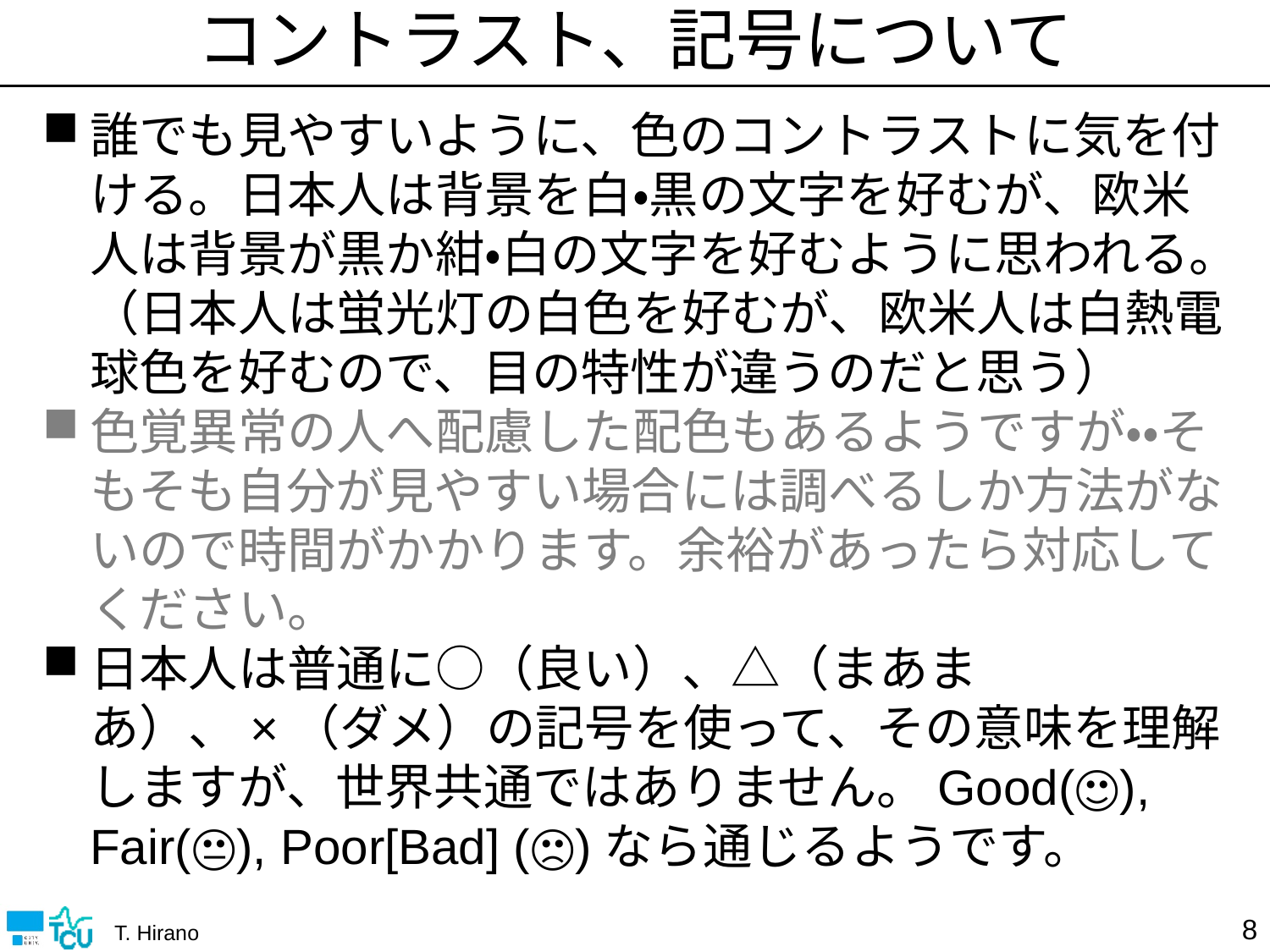

# コントラスト、記号について
誰でも見やすいように、色のコントラストに気を付ける。日本人は背景を白・黒の文字を好むが、欧米人は背景が黒か紺・白の文字を好むように思われる。（日本人は蛍光灯の白色を好むが、欧米人は白熱電球色を好むので、目の特性が違うのだと思う）
色覚異常の人へ配慮した配色もあるようですが・・そもそも自分が見やすい場合には調べるしか方法がないので時間がかかります。余裕があったら対応してください。
日本人は普通に○（良い）、△（まあまあ）、×（ダメ）の記号を使って、その意味を理解しますが、世界共通ではありません。Good(🙂), Fair(😐), Poor[Bad] (🙁)なら通じるようです。